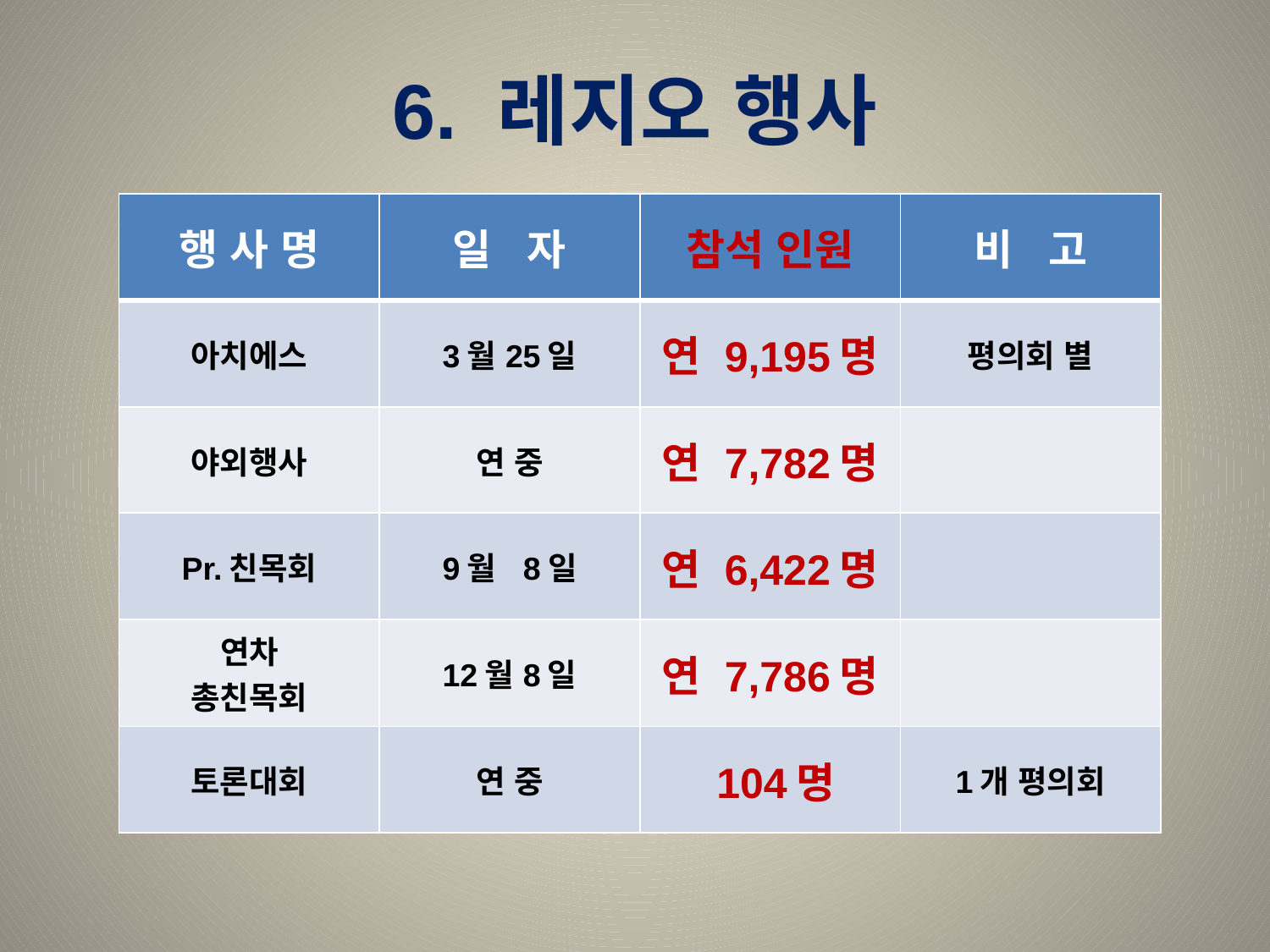

# 6. 레지오 행사
| 행 사 명 | 일 자 | 참석 인원 | 비 고 |
| --- | --- | --- | --- |
| 아치에스 | 3월25일 | 연 9,195명 | 평의회 별 |
| 야외행사 | 연 중 | 연 7,782명 |  |
| Pr.친목회 | 9월 8일 | 연 6,422명 |  |
| 연차 총친목회 | 12월8일 | 연 7,786명 |  |
| 토론대회 | 연 중 | 104명 | 1개 평의회 |